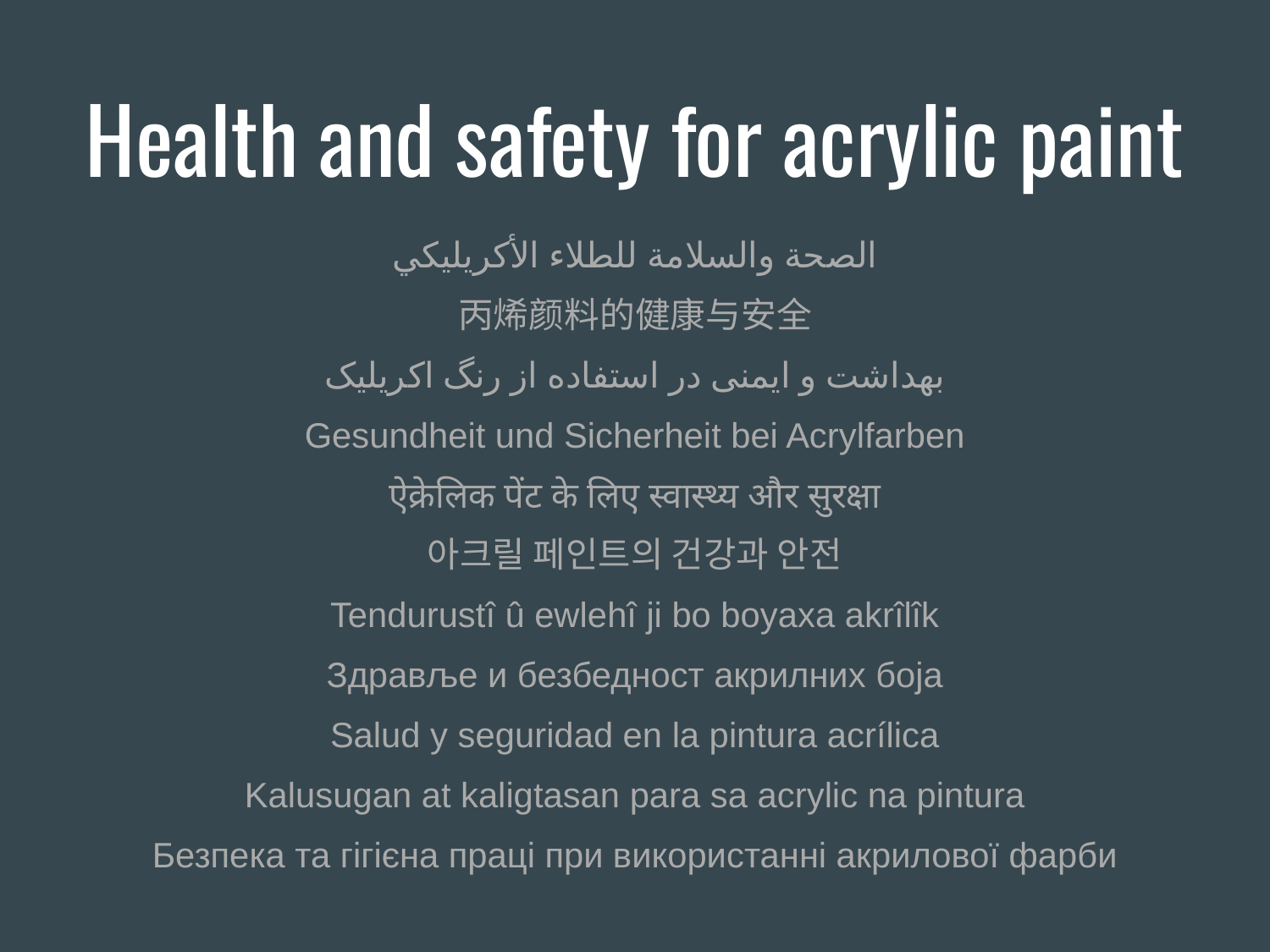

Health and safety for acrylic paint
الصحة والسلامة للطلاء الأكريليكي
丙烯颜料的健康与安全
بهداشت و ایمنی در استفاده از رنگ اکریلیک
Gesundheit und Sicherheit bei Acrylfarben
ऐक्रेलिक पेंट के लिए स्वास्थ्य और सुरक्षा
아크릴 페인트의 건강과 안전
Tendurustî û ewlehî ji bo boyaxa akrîlîk
Здравље и безбедност акрилних боја
Salud y seguridad en la pintura acrílica
Kalusugan at kaligtasan para sa acrylic na pintura
Безпека та гігієна праці при використанні акрилової фарби